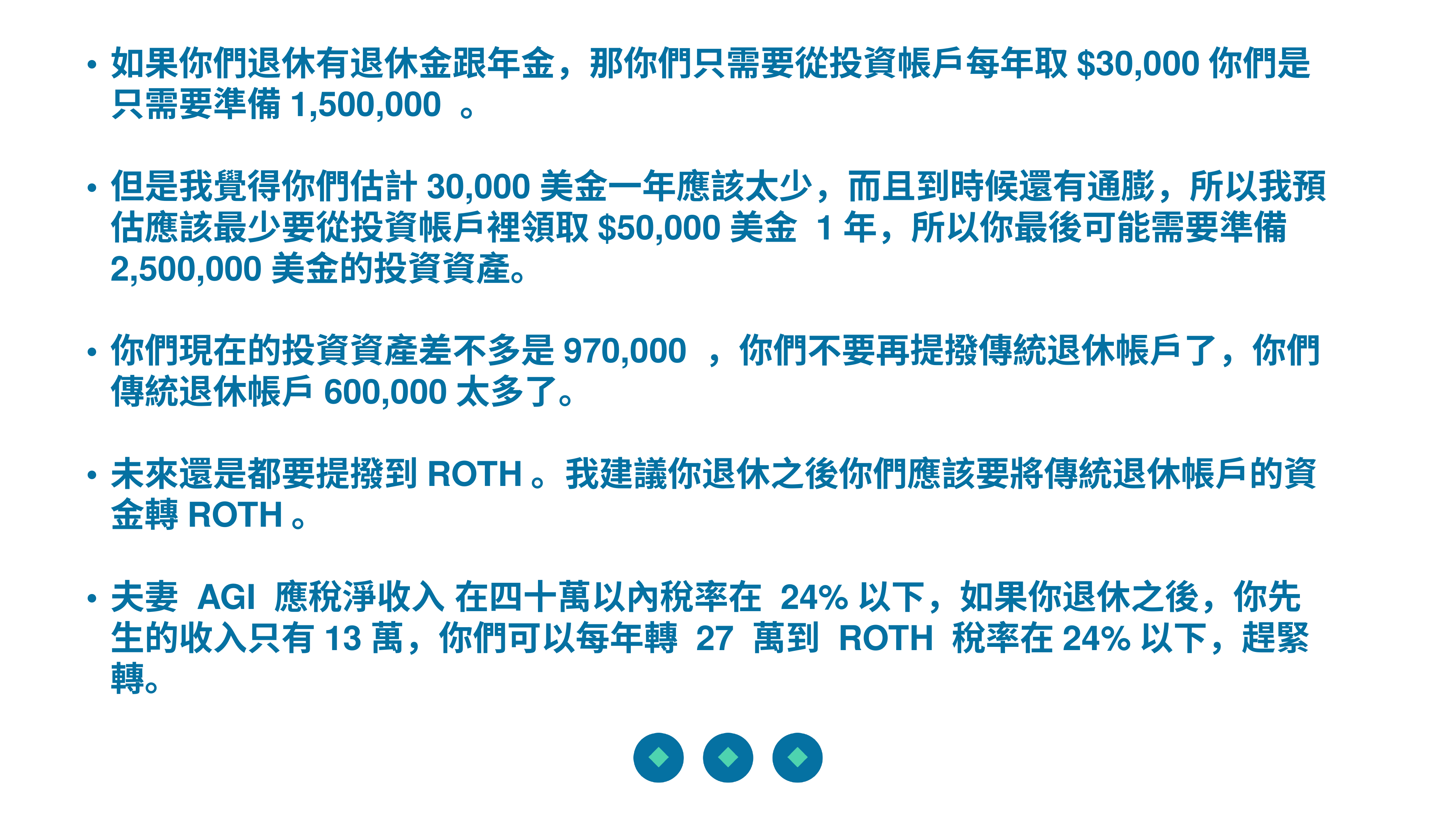

如果你們退休有退休金跟年金，那你們只需要從投資帳戶每年取$30,000你們是只需要準備1,500,000 。

但是我覺得你們估計30,000美金一年應該太少，而且到時候還有通膨，所以我預估應該最少要從投資帳戶裡領取$50,000美金 1年，所以你最後可能需要準備2,500,000美金的投資資產。

你們現在的投資資產差不多是970,000 ，你們不要再提撥傳統退休帳戶了，你們傳統退休帳戶600,000太多了。

未來還是都要提撥到ROTH。我建議你退休之後你們應該要將傳統退休帳戶的資金轉ROTH。

夫妻 AGI 應稅淨收入 在四十萬以內稅率在 24%以下，如果你退休之後，你先生的收入只有13萬，你們可以每年轉 27 萬到 ROTH 稅率在24%以下，趕緊轉。